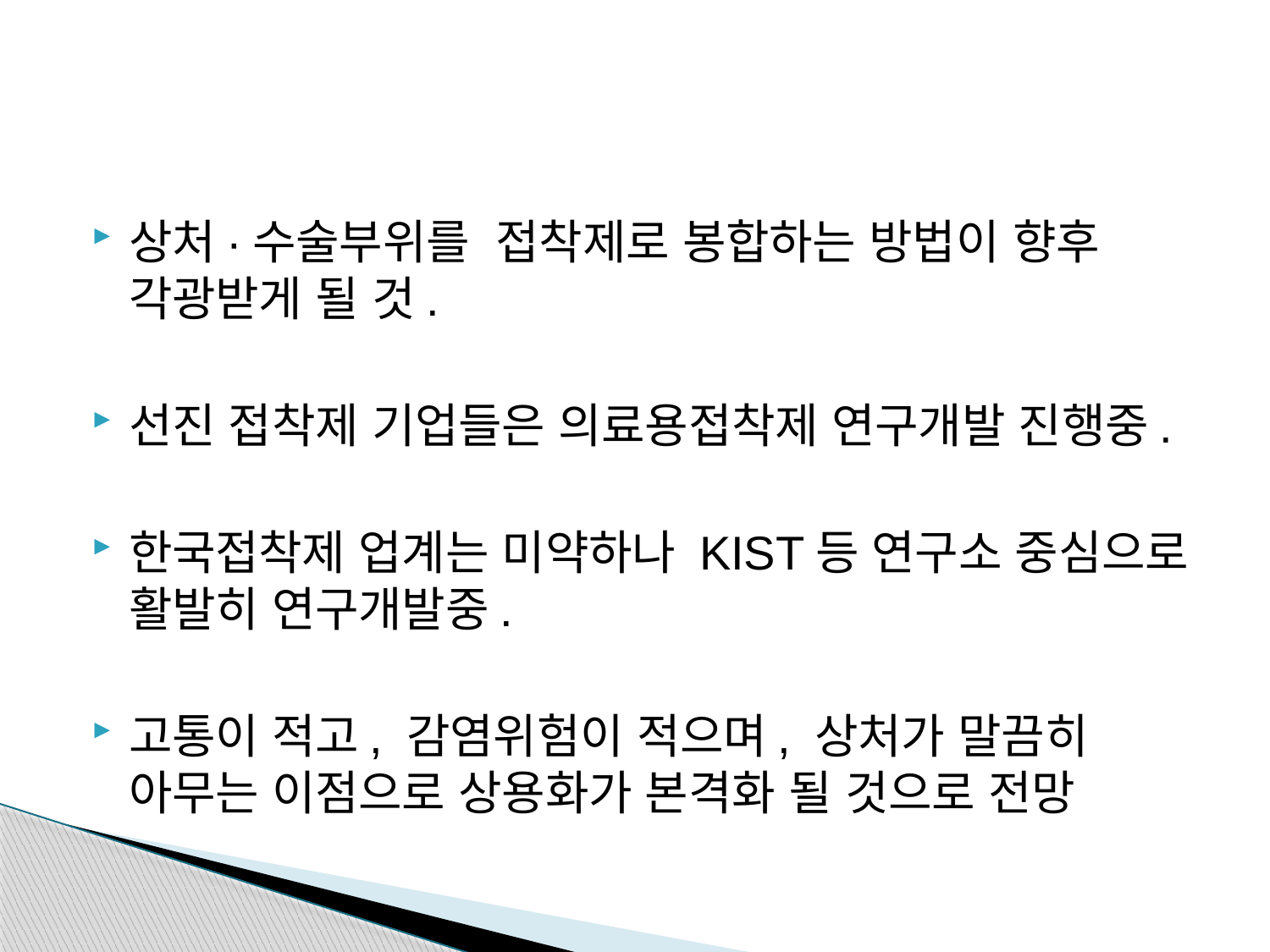

#
상처·수술부위를  접착제로 봉합하는 방법이 향후 각광받게 될 것.

선진 접착제 기업들은 의료용접착제 연구개발 진행중.

한국접착제 업계는 미약하나 KIST등 연구소 중심으로 활발히 연구개발중.

고통이 적고, 감염위험이 적으며, 상처가 말끔히 아무는 이점으로 상용화가 본격화 될 것으로 전망